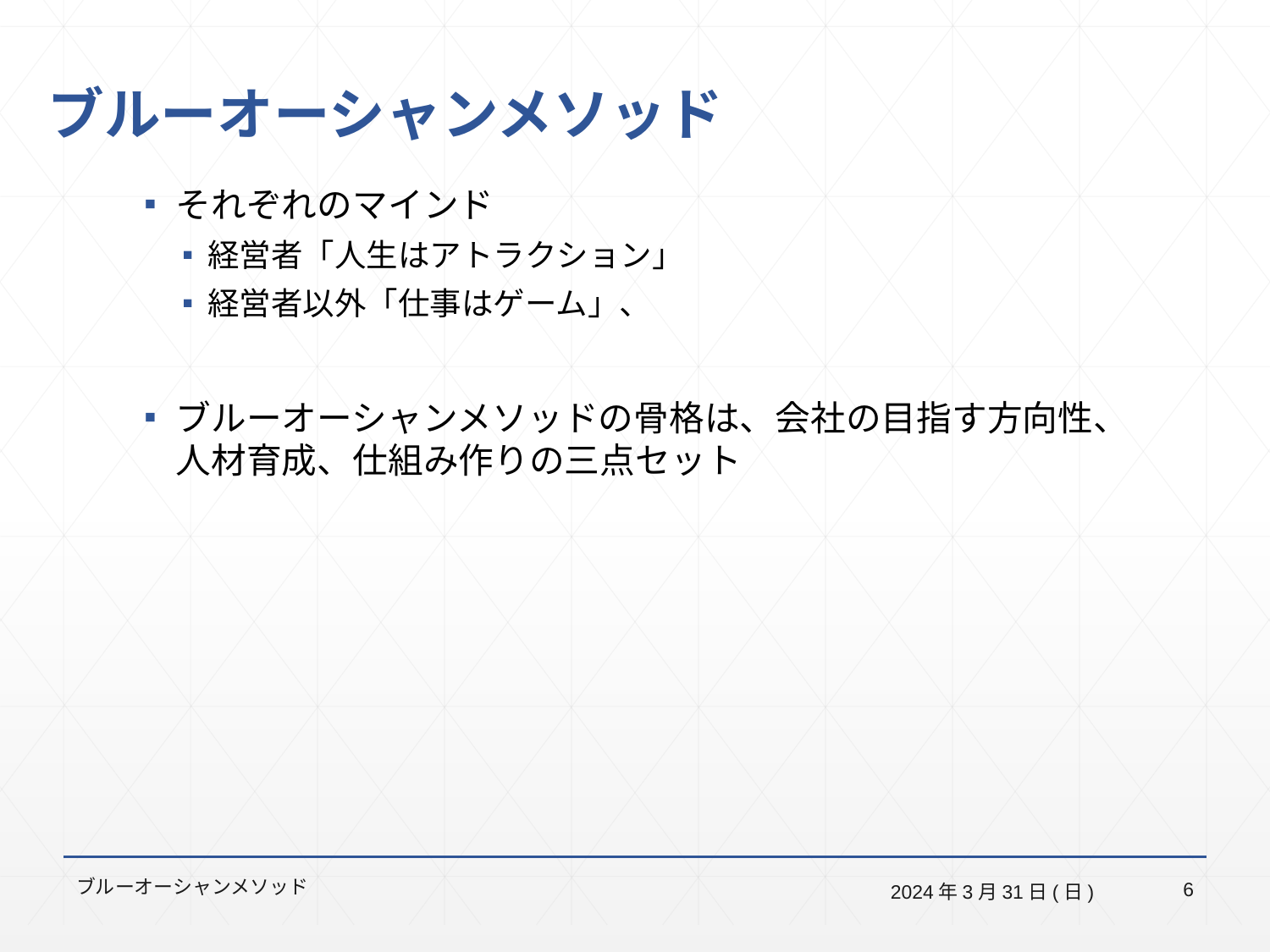

# ブルーオーシャンメソッド
それぞれのマインド
経営者「人生はアトラクション」
経営者以外「仕事はゲーム」、

ブルーオーシャンメソッドの骨格は、会社の目指す方向性、人材育成、仕組み作りの三点セット

2024年3月31日(日)
ブルーオーシャンメソッド
6